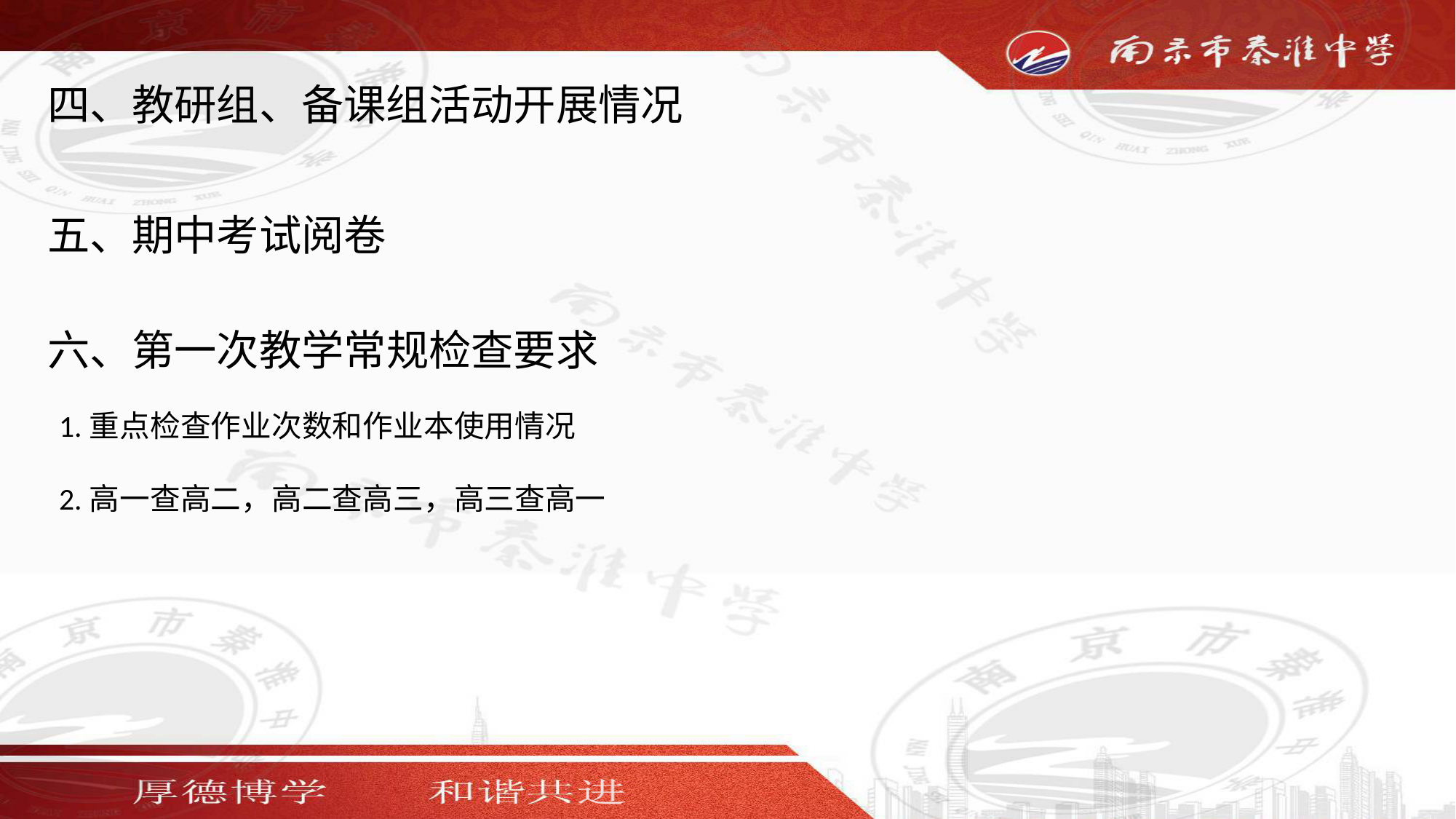

四、教研组、备课组活动开展情况
五、期中考试阅卷
六、第一次教学常规检查要求
1.重点检查作业次数和作业本使用情况

2.高一查高二，高二查高三，高三查高一